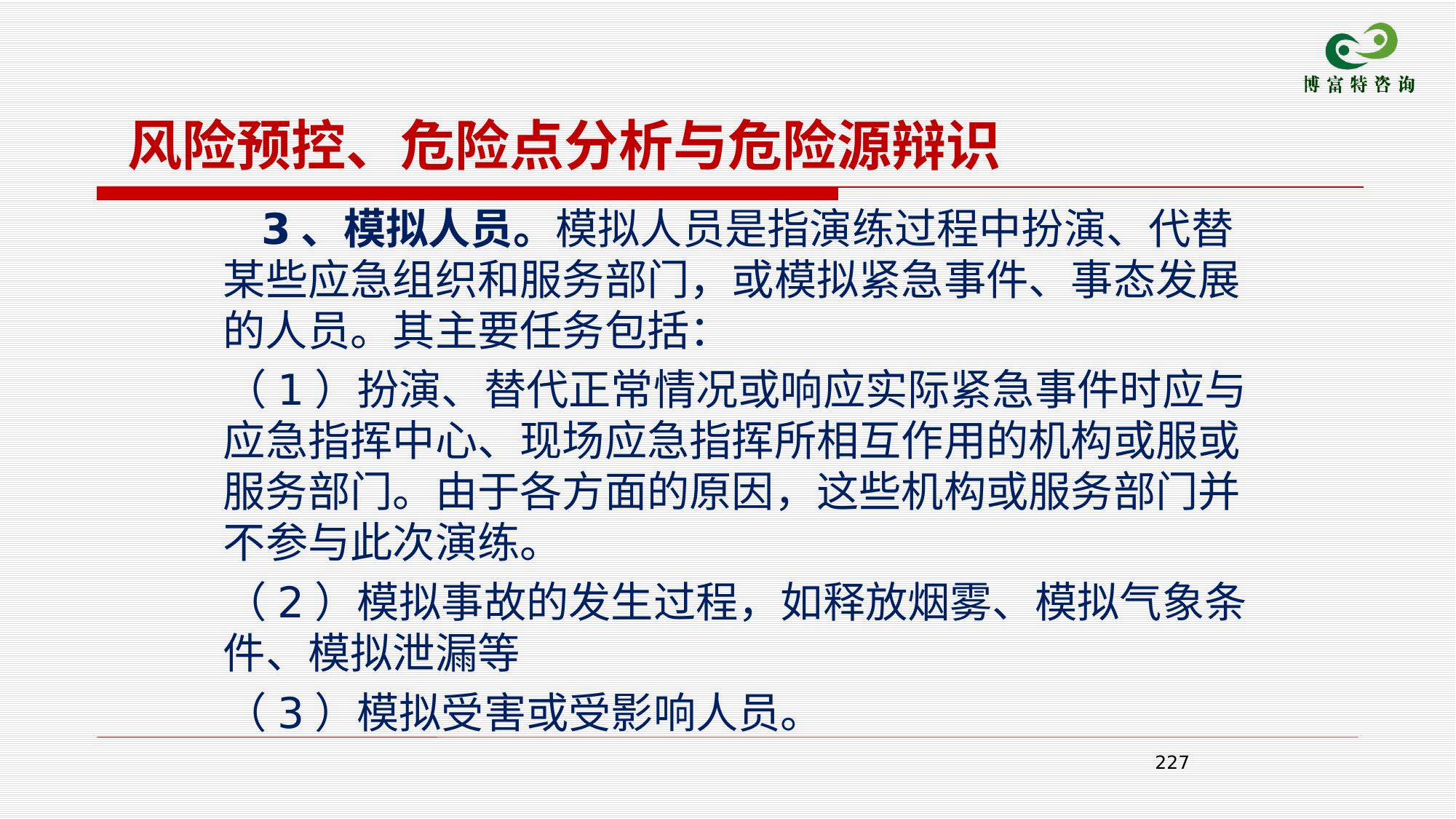

风险预控、危险点分析与危险源辩识
       3、模拟人员。模拟人员是指演练过程中扮演、代替某些应急组织和服务部门，或模拟紧急事件、事态发展的人员。其主要任务包括：
     （1）扮演、替代正常情况或响应实际紧急事件时应与应急指挥中心、现场应急指挥所相互作用的机构或服或服务部门。由于各方面的原因，这些机构或服务部门并不参与此次演练。
     （2）模拟事故的发生过程，如释放烟雾、模拟气象条件、模拟泄漏等
     （3）模拟受害或受影响人员。

227